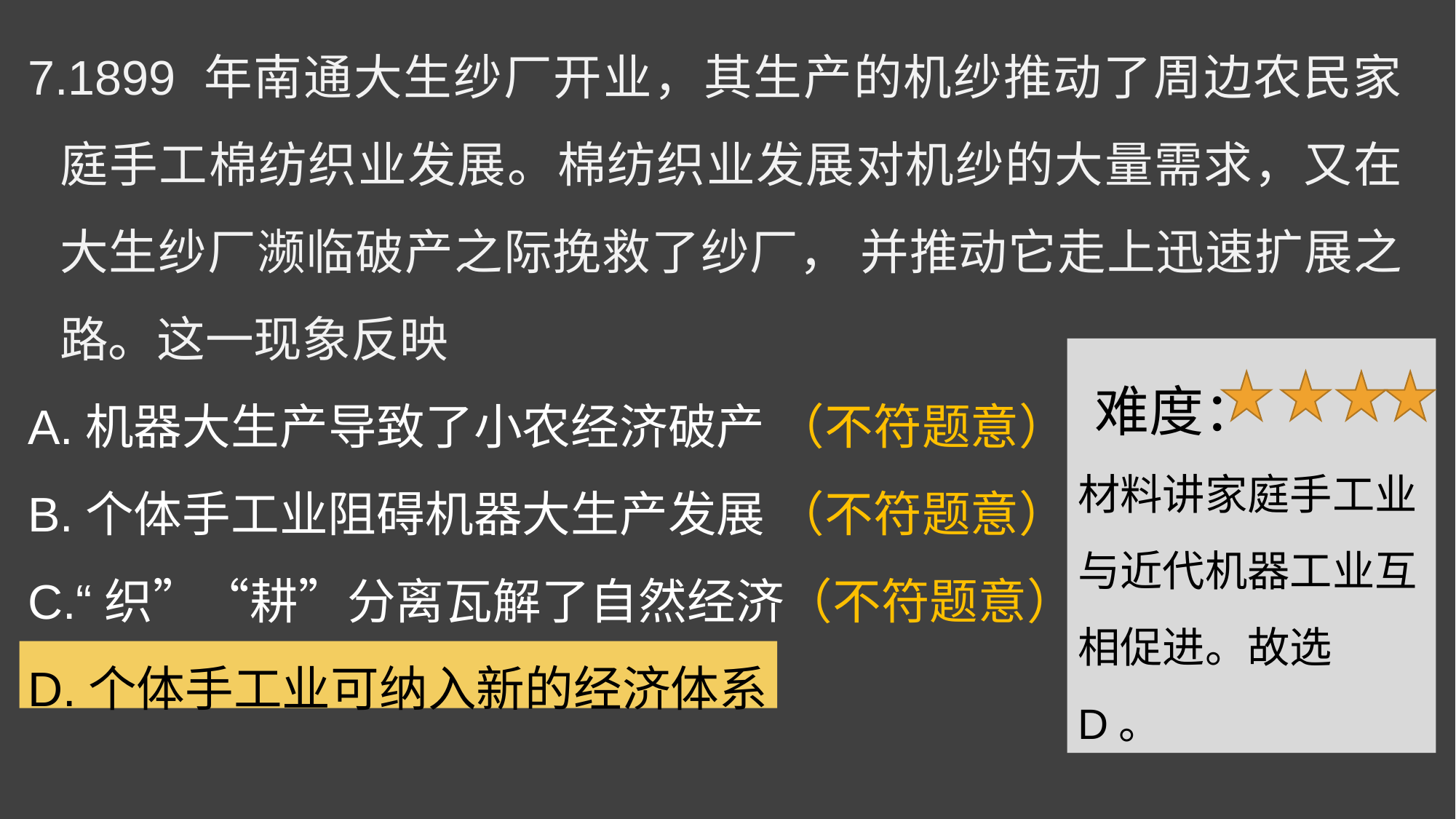

7.1899 年南通大生纱厂开业，其生产的机纱推动了周边农民家庭手工棉纺织业发展。棉纺织业发展对机纱的大量需求，又在大生纱厂濒临破产之际挽救了纱厂， 并推动它走上迅速扩展之路。这一现象反映
A.机器大生产导致了小农经济破产 （不符题意）
B.个体手工业阻碍机器大生产发展 （不符题意）
C.“织”“耕”分离瓦解了自然经济（不符题意）
D.个体手工业可纳入新的经济体系
 难度：
材料讲家庭手工业与近代机器工业互相促进。故选D。